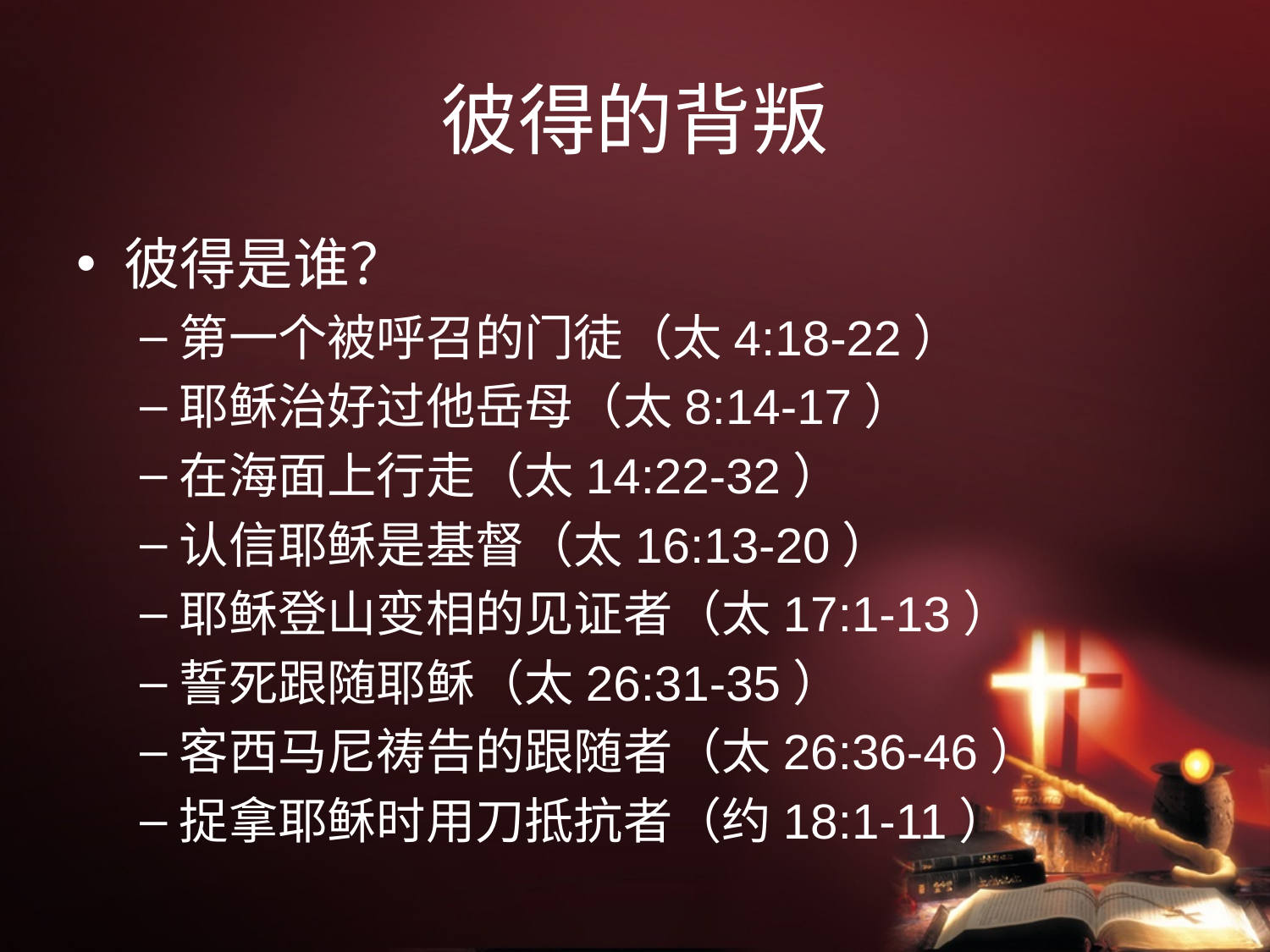

# 彼得的背叛
彼得是谁？
第一个被呼召的门徒（太4:18-22）
耶稣治好过他岳母（太8:14-17）
在海面上行走（太14:22-32）
认信耶稣是基督（太16:13-20）
耶稣登山变相的见证者（太17:1-13）
誓死跟随耶稣（太26:31-35）
客西马尼祷告的跟随者（太26:36-46）
捉拿耶稣时用刀抵抗者（约18:1-11）